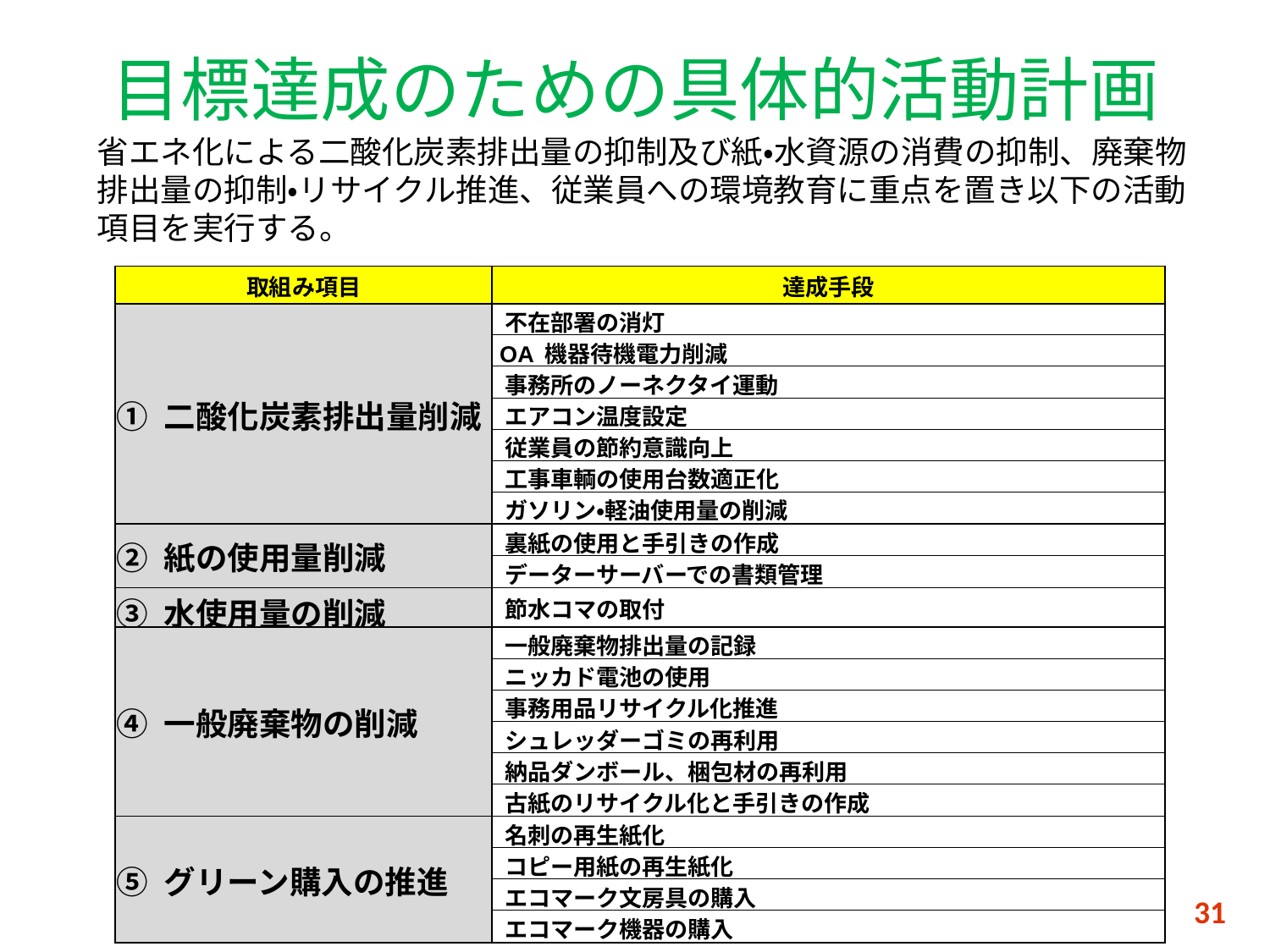

# 目標達成のための具体的活動計画
省エネ化による二酸化炭素排出量の抑制及び紙・水資源の消費の抑制、廃棄物排出量の抑制・リサイクル推進、従業員への環境教育に重点を置き以下の活動項目を実行する。
| 取組み項目 | 達成手段 |
| --- | --- |
| ① 二酸化炭素排出量削減 | 不在部署の消灯 |
|  | OA 機器待機電力削減 |
|  | 事務所のノーネクタイ運動 |
|  | エアコン温度設定 |
|  | 従業員の節約意識向上 |
|  | 工事車輌の使用台数適正化 |
|  | ガソリン・軽油使用量の削減 |
| ② 紙の使用量削減 | 裏紙の使用と手引きの作成 |
|  | データーサーバーでの書類管理 |
| ③ 水使用量の削減 | 節水コマの取付 |
| ④ 一般廃棄物の削減 | 一般廃棄物排出量の記録 |
|  | ニッカド電池の使用 |
|  | 事務用品リサイクル化推進 |
|  | シュレッダーゴミの再利用 |
|  | 納品ダンボール、梱包材の再利用 |
|  | 古紙のリサイクル化と手引きの作成 |
| ⑤ グリーン購入の推進 | 名刺の再生紙化 |
|  | コピー用紙の再生紙化 |
|  | エコマーク文房具の購入 |
|  | エコマーク機器の購入 |
31